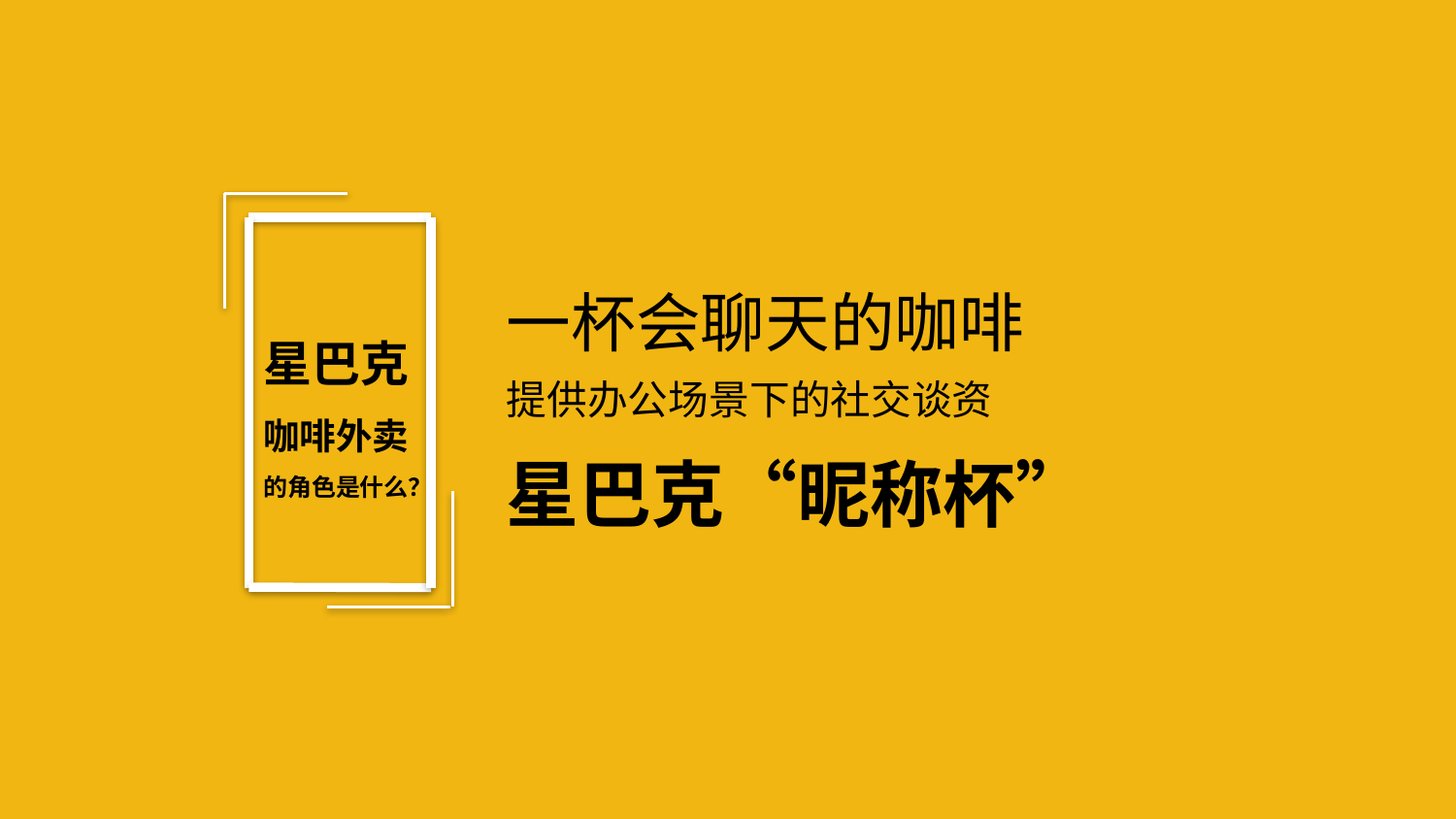

星巴克
咖啡外卖
的角色是什么？
一杯会聊天的咖啡
提供办公场景下的社交谈资
星巴克“昵称杯”